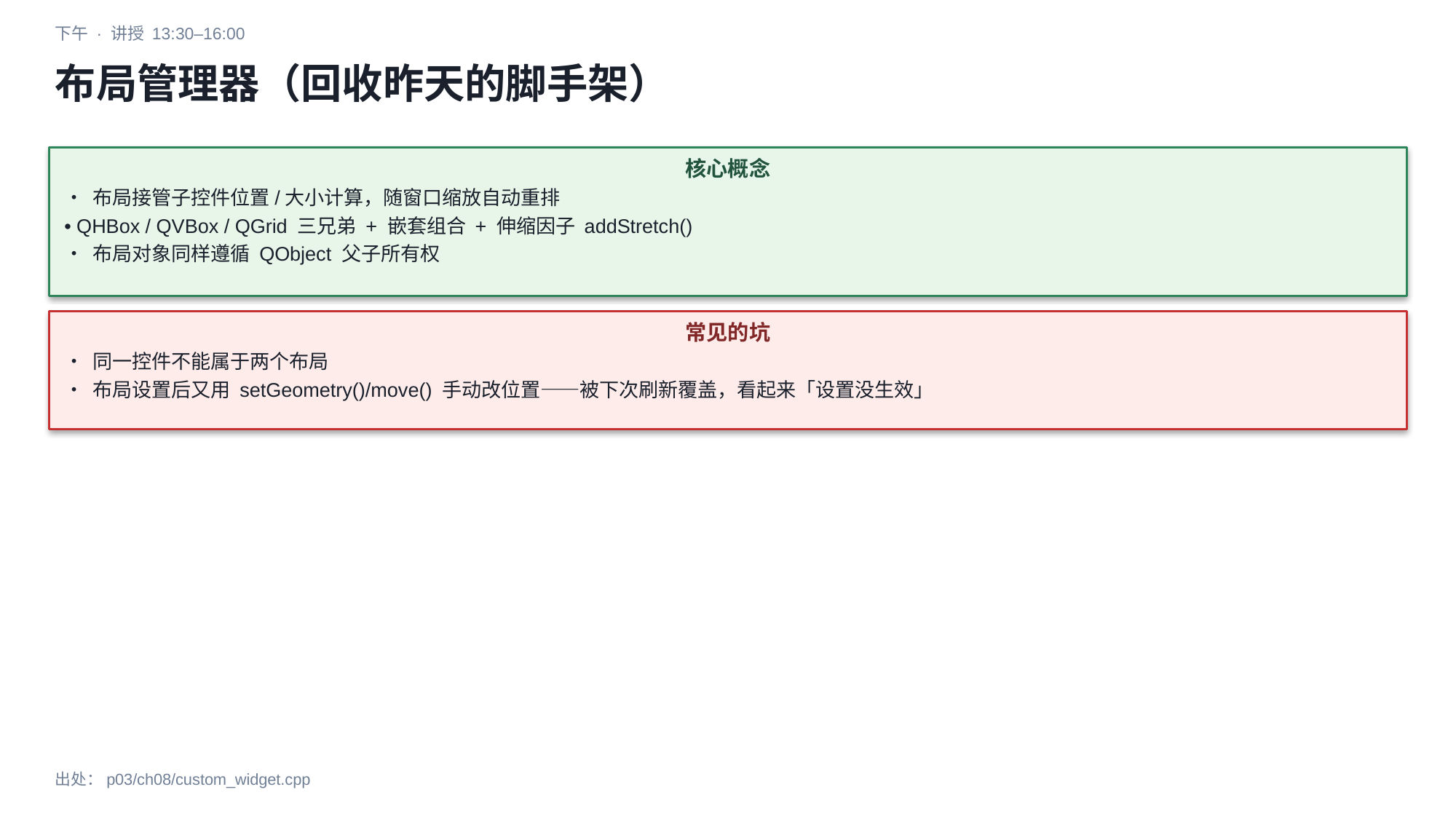

下午 · 讲授 13:30–16:00
布局管理器（回收昨天的脚手架）
核心概念
• 布局接管子控件位置/大小计算，随窗口缩放自动重排
• QHBox / QVBox / QGrid 三兄弟 + 嵌套组合 + 伸缩因子 addStretch()
• 布局对象同样遵循 QObject 父子所有权
常见的坑
• 同一控件不能属于两个布局
• 布局设置后又用 setGeometry()/move() 手动改位置——被下次刷新覆盖，看起来「设置没生效」
出处：p03/ch08/custom_widget.cpp